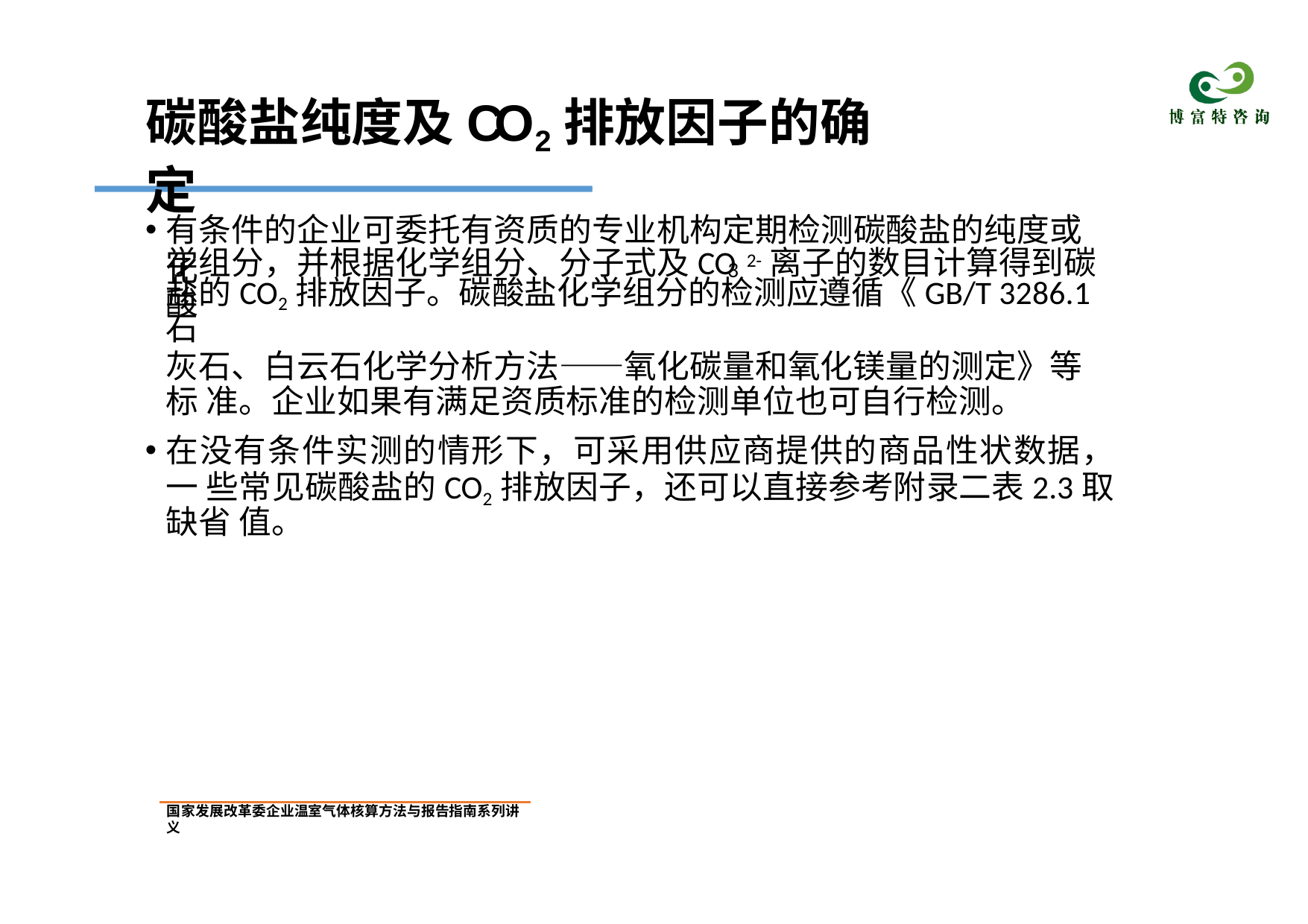

# 碳酸盐纯度及CO2排放因子的确定
有条件的企业可委托有资质的专业机构定期检测碳酸盐的纯度或化
学组分，并根据化学组分、分子式及CO 2-离子的数目计算得到碳酸
3
盐的CO2排放因子。碳酸盐化学组分的检测应遵循《GB/T 3286.1 石
灰石、白云石化学分析方法——氧化碳量和氧化镁量的测定》等标 准。企业如果有满足资质标准的检测单位也可自行检测。
在没有条件实测的情形下，可采用供应商提供的商品性状数据，一 些常见碳酸盐的CO2排放因子，还可以直接参考附录二表2.3取缺省 值。
国家发展改革委企业温室气体核算方法与报告指南系列讲义
25